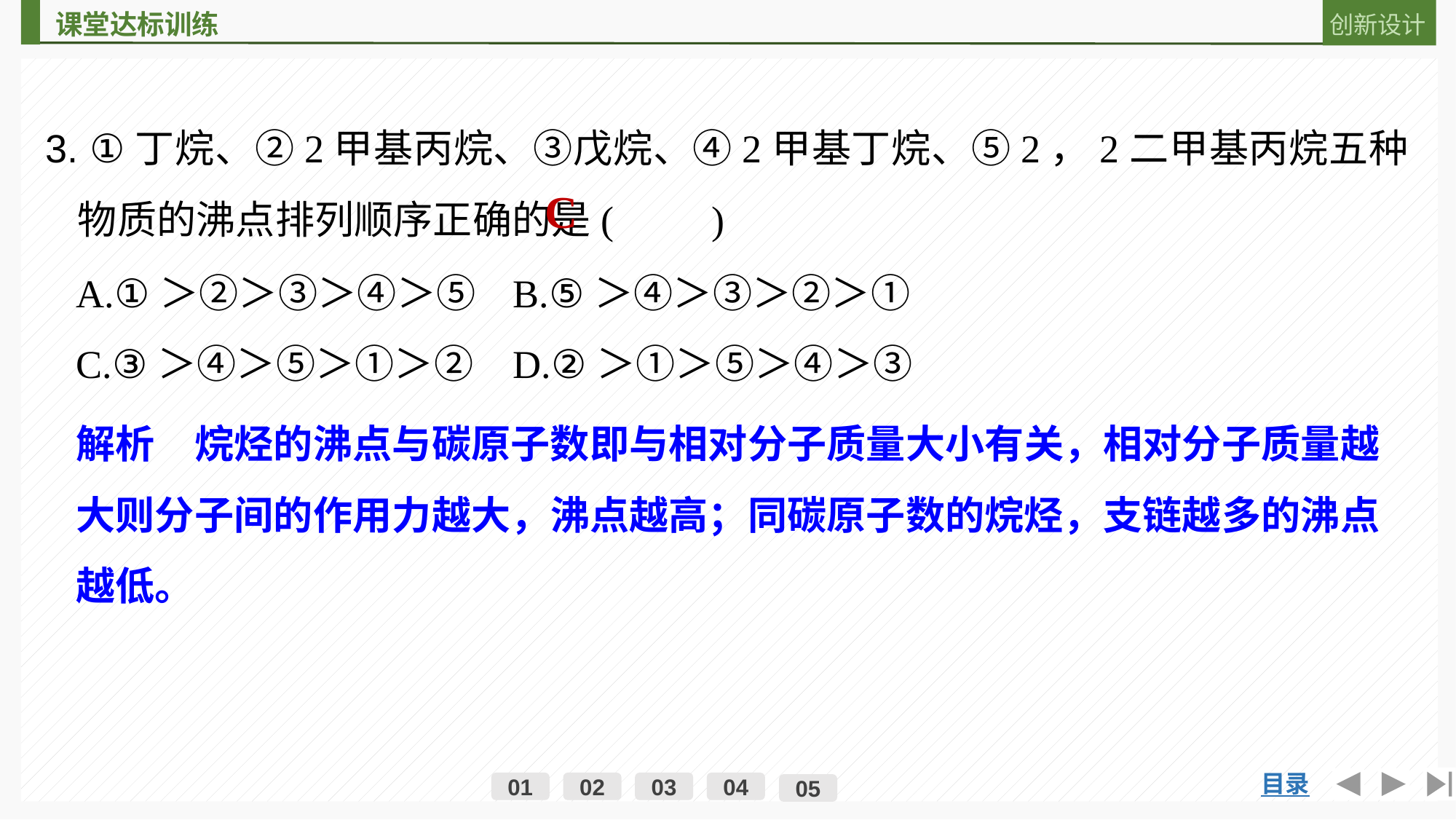

3. ①丁烷、②2­甲基丙烷、③戊烷、④2­甲基丁烷、⑤2，2­二甲基丙烷五种物质的沸点排列顺序正确的是(　　)
C
A.①＞②＞③＞④＞⑤	B.⑤＞④＞③＞②＞①
C.③＞④＞⑤＞①＞②	D.②＞①＞⑤＞④＞③

解析　烷烃的沸点与碳原子数即与相对分子质量大小有关，相对分子质量越大则分子间的作用力越大，沸点越高；同碳原子数的烷烃，支链越多的沸点越低。